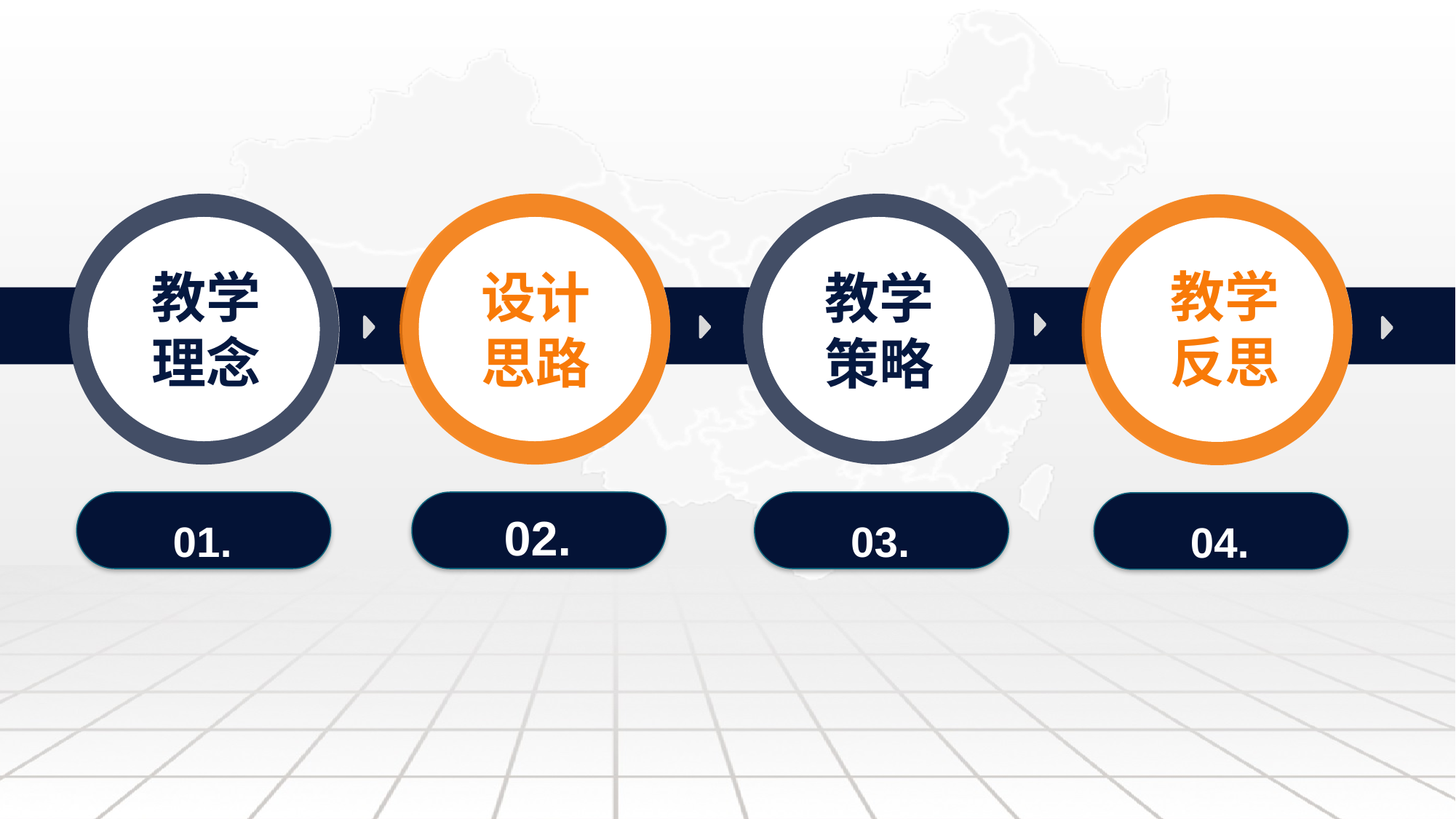

教学
理念

设计
思路

教学
策略

教学
反思

01.

02.

03.

04.